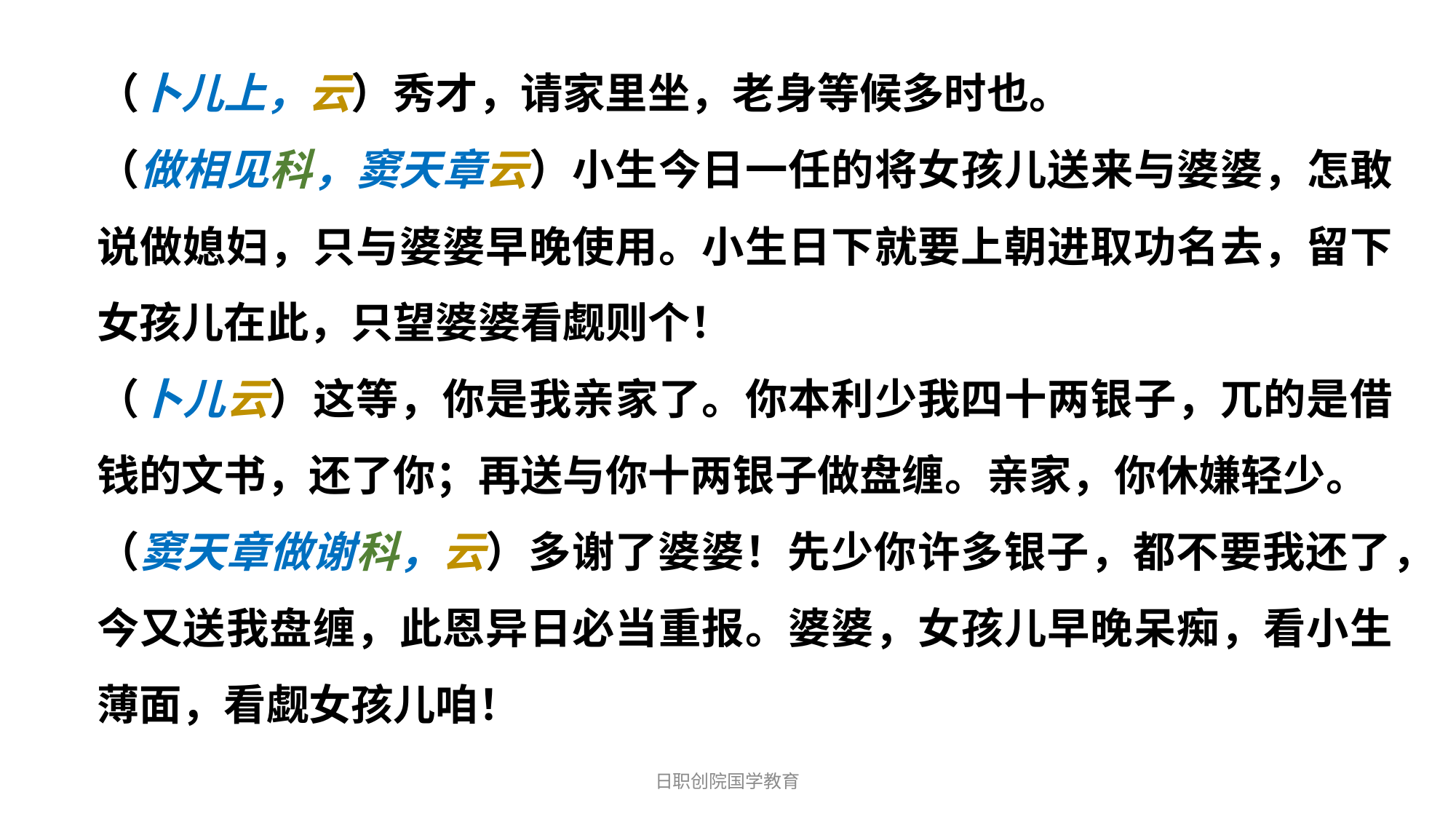

（卜儿上，云）秀才，请家里坐，老身等候多时也。
（做相见科，窦天章云）小生今日一任的将女孩儿送来与婆婆，怎敢说做媳妇，只与婆婆早晚使用。小生日下就要上朝进取功名去，留下女孩儿在此，只望婆婆看觑则个！
（卜儿云）这等，你是我亲家了。你本利少我四十两银子，兀的是借钱的文书，还了你；再送与你十两银子做盘缠。亲家，你休嫌轻少。
（窦天章做谢科，云）多谢了婆婆！先少你许多银子，都不要我还了，今又送我盘缠，此恩异日必当重报。婆婆，女孩儿早晚呆痴，看小生薄面，看觑女孩儿咱！

日职创院国学教育